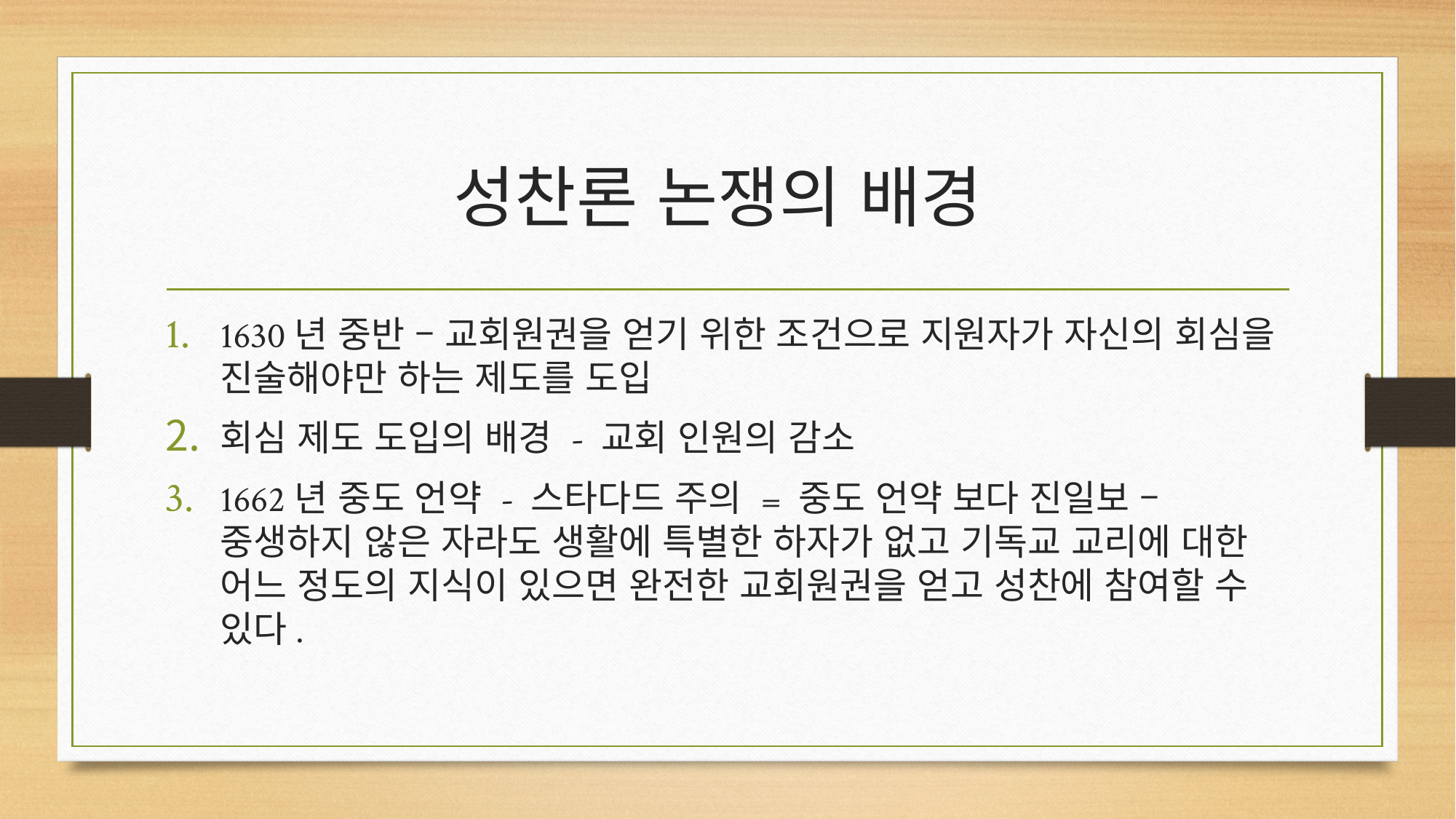

# 성찬론 논쟁의 배경
1630년 중반 – 교회원권을 얻기 위한 조건으로 지원자가 자신의 회심을 진술해야만 하는 제도를 도입
회심 제도 도입의 배경 - 교회 인원의 감소
1662년 중도 언약 - 스타다드 주의 = 중도 언약 보다 진일보 – 중생하지 않은 자라도 생활에 특별한 하자가 없고 기독교 교리에 대한 어느 정도의 지식이 있으면 완전한 교회원권을 얻고 성찬에 참여할 수 있다.